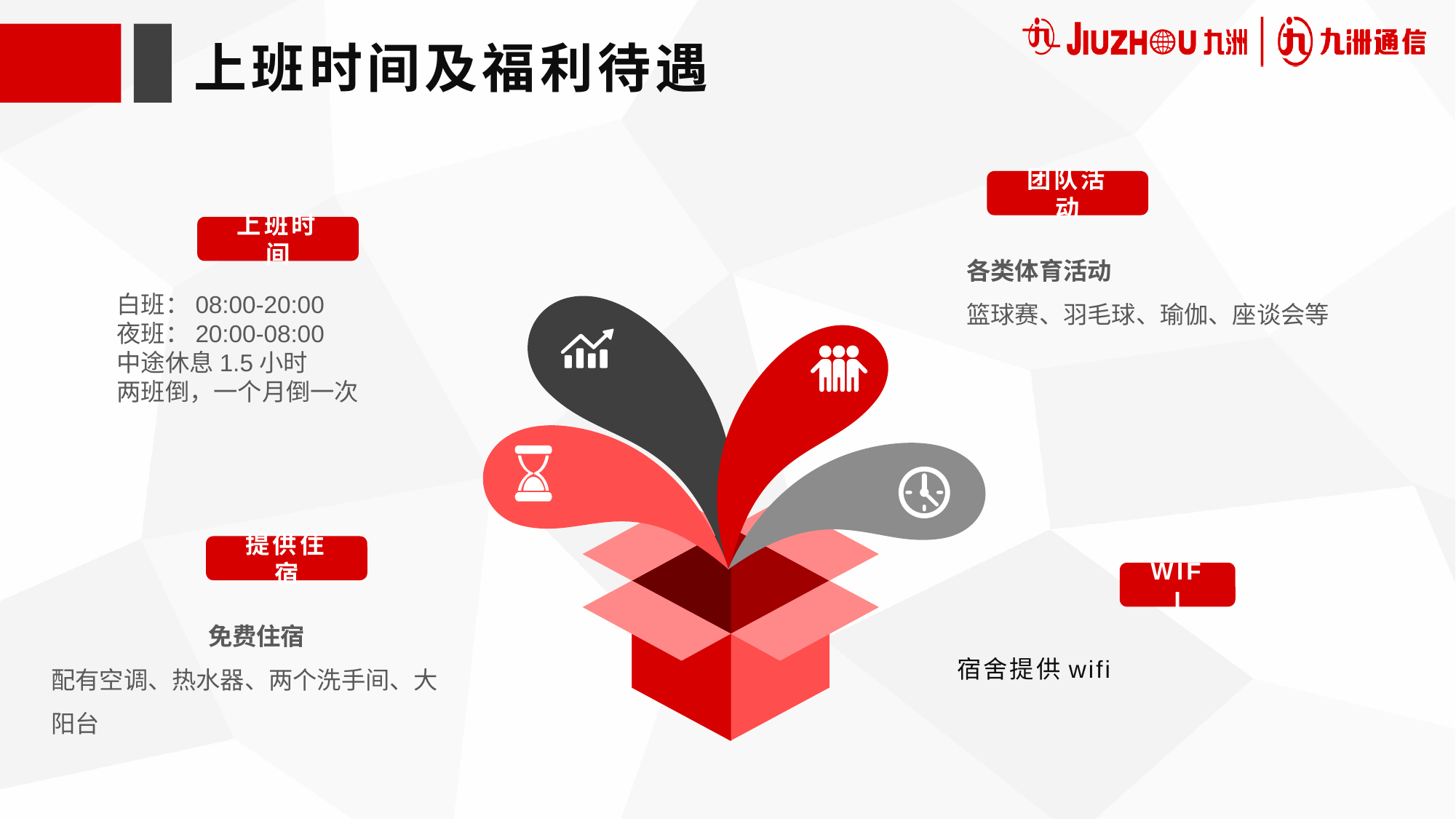

上班时间及福利待遇
团队活动
上班时间

各类体育活动
篮球赛、羽毛球、瑜伽、座谈会等
白班：08:00-20:00
夜班：20:00-08:00
中途休息1.5小时
两班倒，一个月倒一次

提供住宿
WIFI
免费住宿
配有空调、热水器、两个洗手间、大阳台
宿舍提供wifi